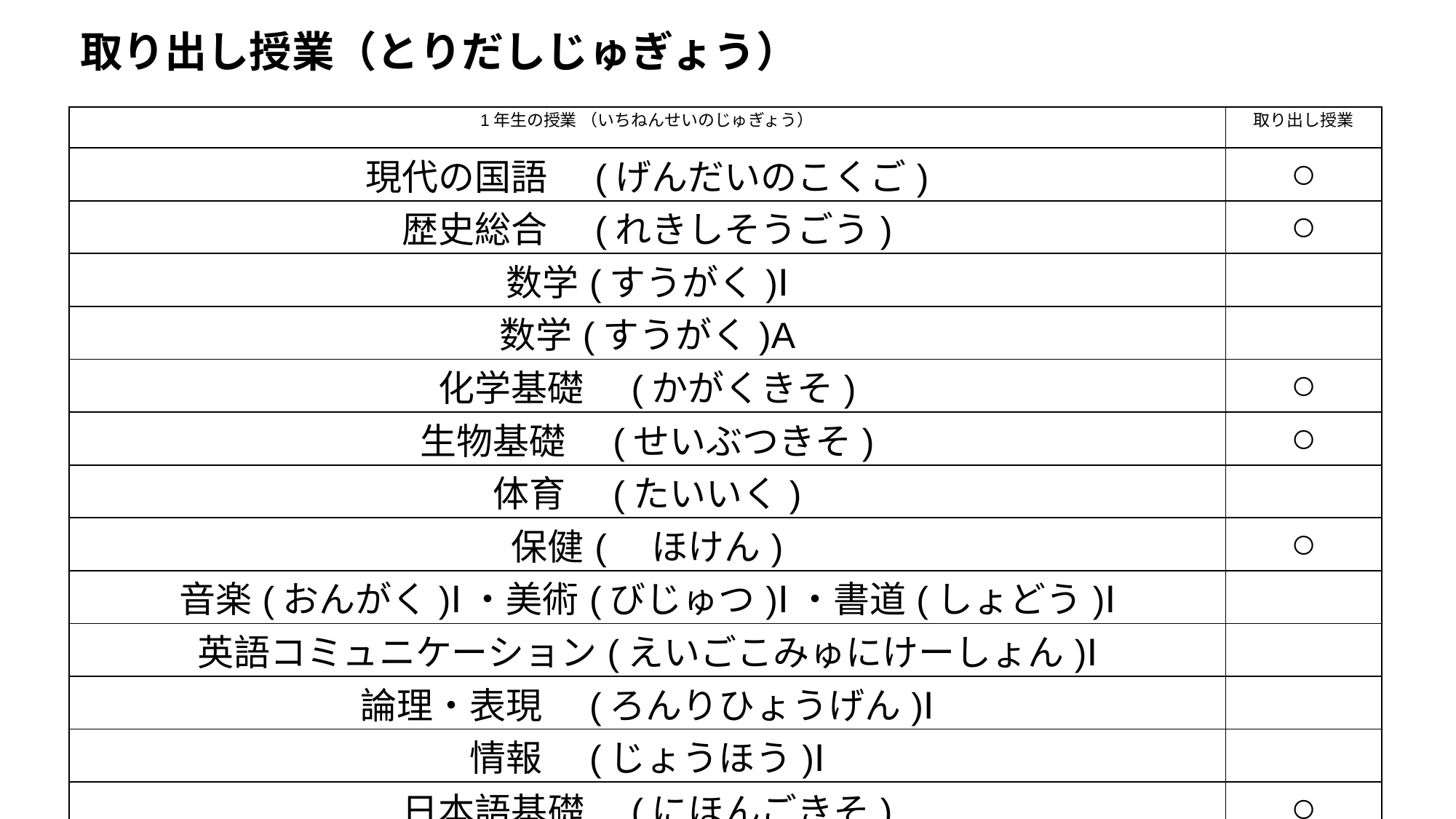

# 取り出し授業（とりだしじゅぎょう）
| 1年生の授業 （いちねんせいのじゅぎょう） | 取り出し授業 |
| --- | --- |
| 現代の国語　(げんだいのこくご) | 〇 |
| 歴史総合　(れきしそうごう) | 〇 |
| 数学(すうがく)Ⅰ |  |
| 数学(すうがく)A |  |
| 化学基礎　(かがくきそ) | 〇 |
| 生物基礎　(せいぶつきそ) | 〇 |
| 体育　(たいいく) |  |
| 保健(　ほけん) | 〇 |
| 音楽(おんがく)Ⅰ・美術(びじゅつ)Ⅰ・書道(しょどう)Ⅰ |  |
| 英語コミュニケーション(えいごこみゅにけーしょん)Ⅰ |  |
| 論理・表現　(ろんりひょうげん)Ⅰ |  |
| 情報　(じょうほう)Ⅰ |  |
| 日本語基礎　(にほんごきそ) | 〇 |